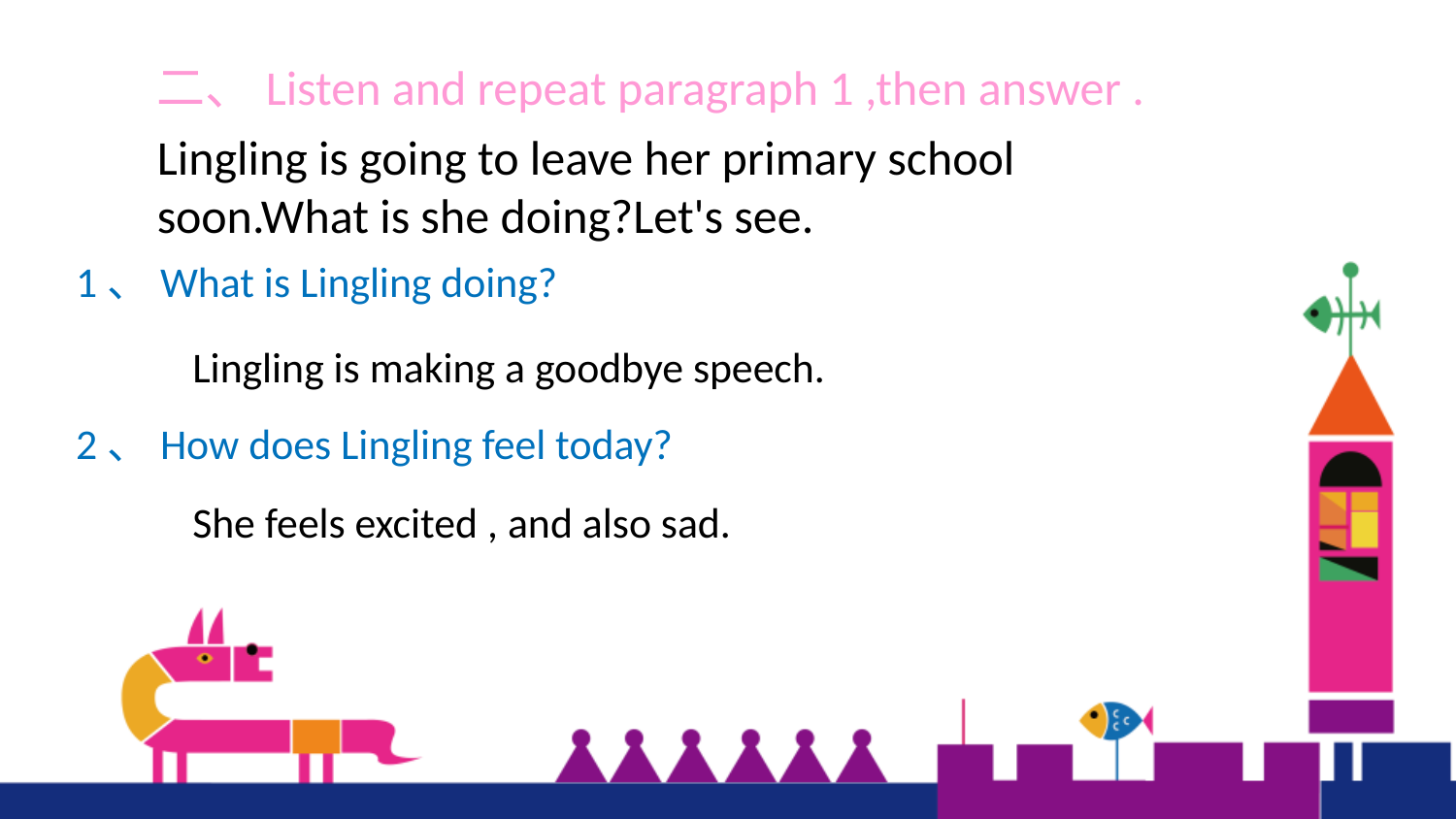

二、Listen and repeat paragraph 1 ,then answer .
Lingling is going to leave her primary school soon.What is she doing?Let's see.
1、What is Lingling doing?
Lingling is making a goodbye speech.
2、How does Lingling feel today?
She feels excited , and also sad.